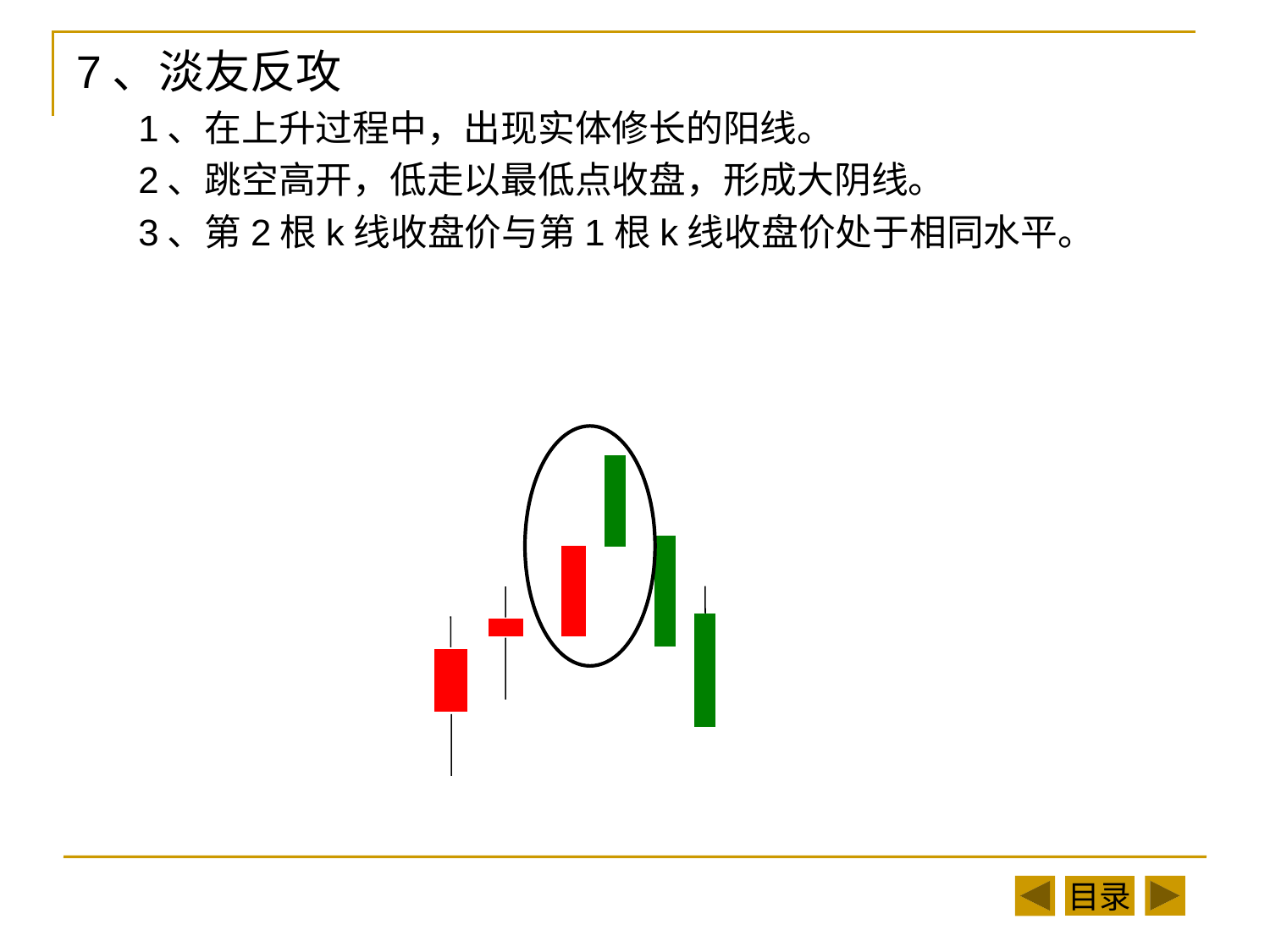

7、淡友反攻
      1、在上升过程中，出现实体修长的阳线。
      2、跳空高开，低走以最低点收盘，形成大阴线。
      3、第2根k线收盘价与第1根k线收盘价处于相同水平。